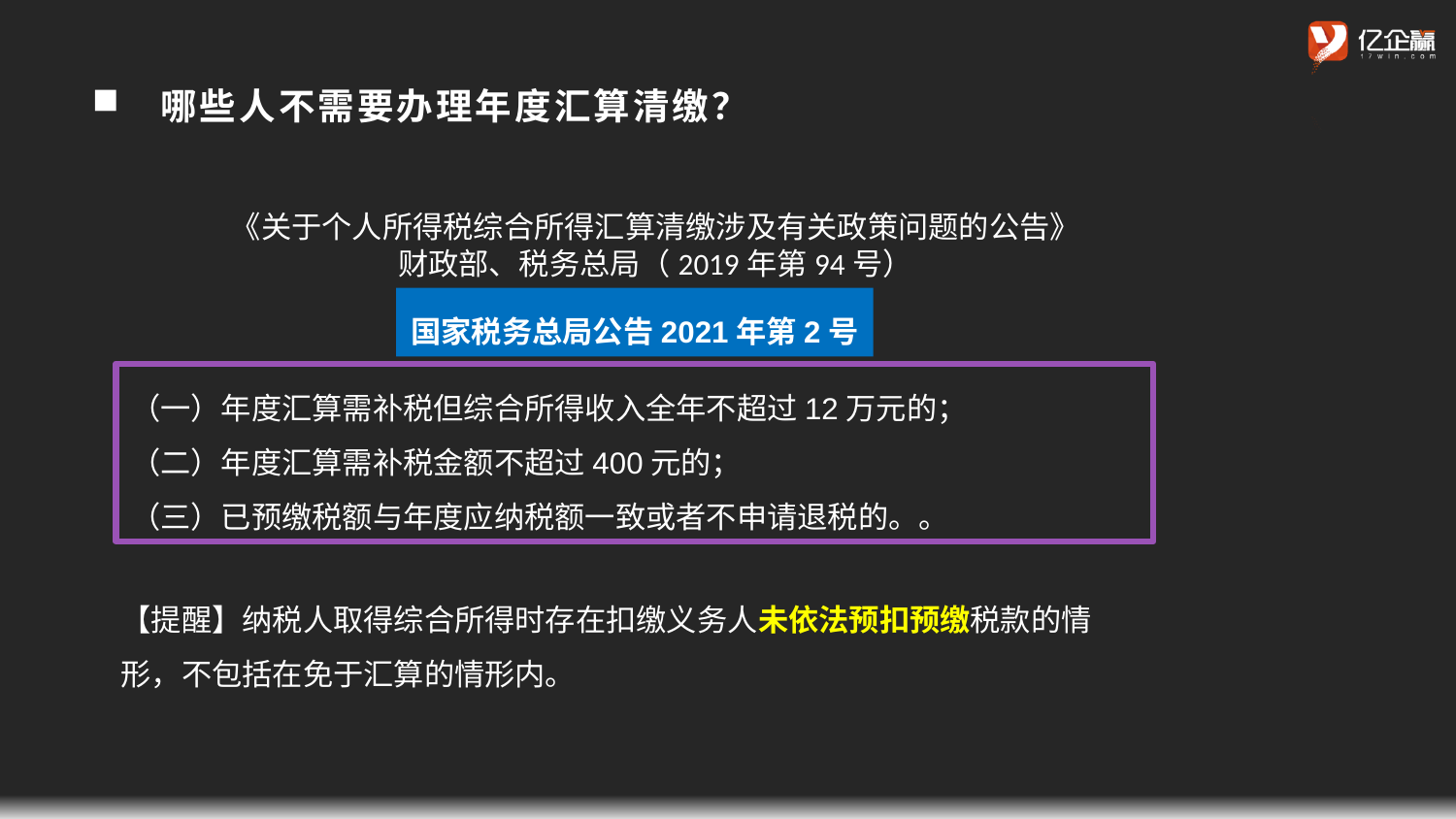

哪些人不需要办理年度汇算清缴？
《关于个人所得税综合所得汇算清缴涉及有关政策问题的公告》
财政部、税务总局（2019年第94号）
国家税务总局公告2021年第2号
（一）年度汇算需补税但综合所得收入全年不超过12万元的；
（二）年度汇算需补税金额不超过400元的；
（三）已预缴税额与年度应纳税额一致或者不申请退税的。。
【提醒】纳税人取得综合所得时存在扣缴义务人未依法预扣预缴税款的情形，不包括在免于汇算的情形内。